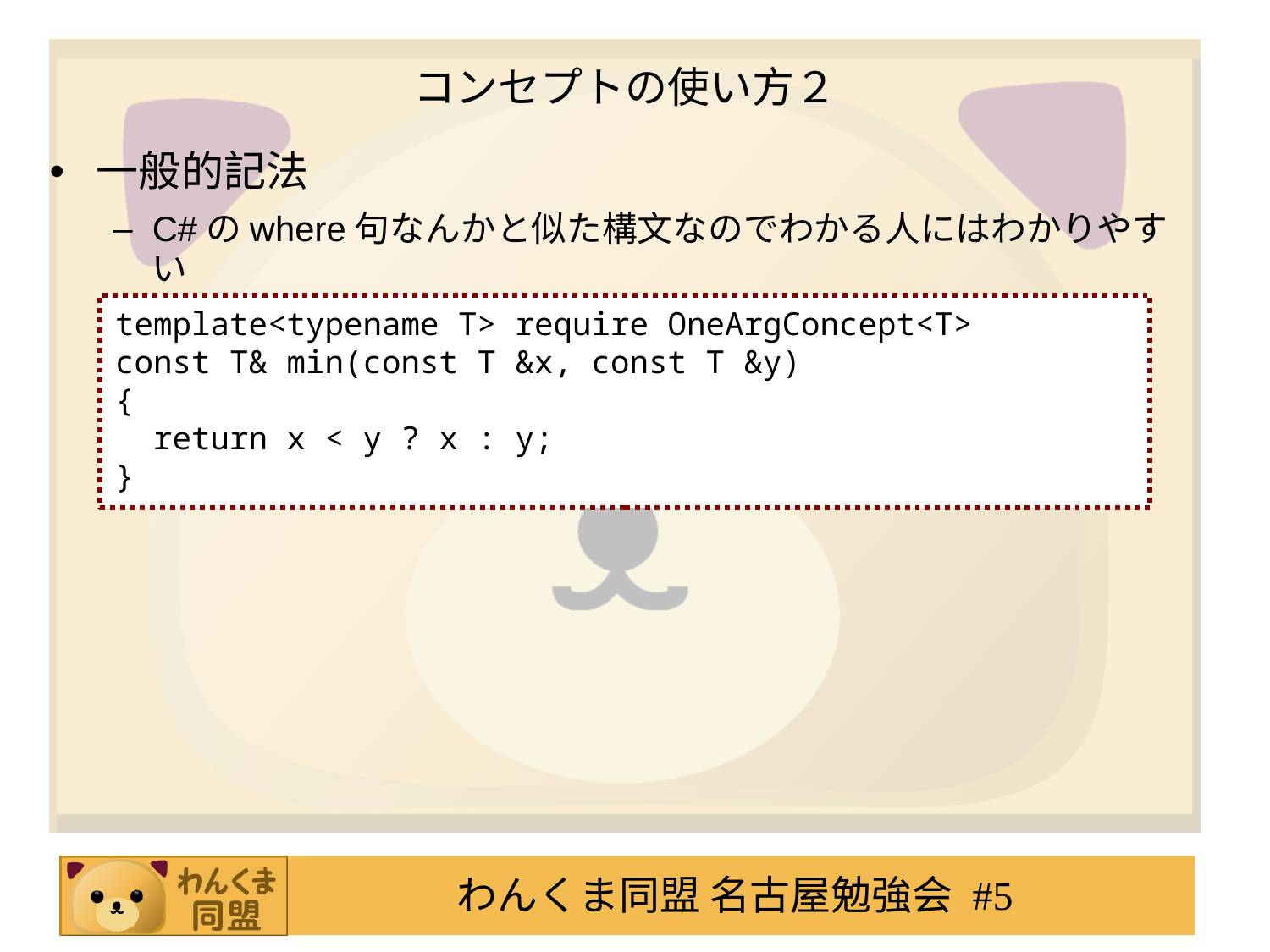

# コンセプトの使い方２
一般的記法
C#のwhere句なんかと似た構文なのでわかる人にはわかりやすい
template<typename T> require OneArgConcept<T>
const T& min(const T &x, const T &y)
{
  return x < y ? x : y;
}